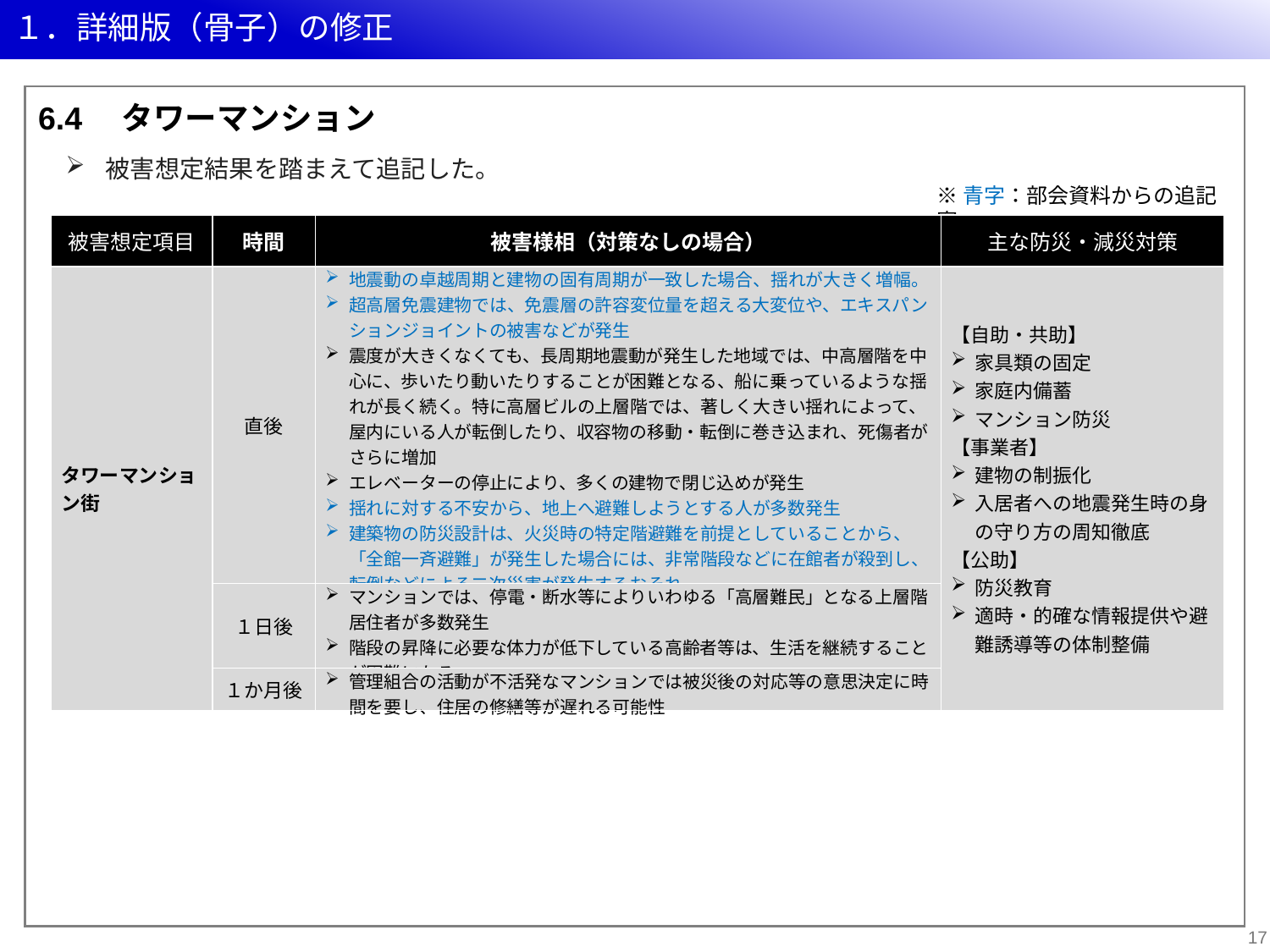

# １．詳細版（骨子）の修正
6.4　タワーマンション
被害想定結果を踏まえて追記した。
※青字：部会資料からの追記案
| 被害想定項目 | 時間 | 被害様相（対策なしの場合） | 主な防災・減災対策 |
| --- | --- | --- | --- |
| タワーマンション街 | 直後 | 地震動の卓越周期と建物の固有周期が一致した場合、揺れが大きく増幅。 超高層免震建物では、免震層の許容変位量を超える大変位や、エキスパンションジョイントの被害などが発生 震度が大きくなくても、長周期地震動が発生した地域では、中高層階を中心に、歩いたり動いたりすることが困難となる、船に乗っているような揺れが長く続く。特に高層ビルの上層階では、著しく大きい揺れによって、屋内にいる人が転倒したり、収容物の移動・転倒に巻き込まれ、死傷者がさらに増加 エレベーターの停止により、多くの建物で閉じ込めが発生 揺れに対する不安から、地上へ避難しようとする人が多数発生 建築物の防災設計は、火災時の特定階避難を前提としていることから、「全館一斉避難」が発生した場合には、非常階段などに在館者が殺到し、転倒などによる二次災害が発生するおそれ 高層階の負傷者の救助には長時間を要したり、孤立者が発生 停電した場合、空調、上下水道、エレベーター、照明機器等が停止① | 【自助・共助】 家具類の固定 家庭内備蓄 マンション防災 【事業者】 建物の制振化 入居者への地震発生時の身の守り方の周知徹底 【公助】 防災教育 適時・的確な情報提供や避難誘導等の体制整備 |
|  | １日後 | マンションでは、停電・断水等によりいわゆる「高層難民」となる上層階居住者が多数発生 階段の昇降に必要な体力が低下している高齢者等は、生活を継続することが困難になる |  |
|  | １か月後 | 管理組合の活動が不活発なマンションでは被災後の対応等の意思決定に時間を要し、住居の修繕等が遅れる可能性 |  |
17